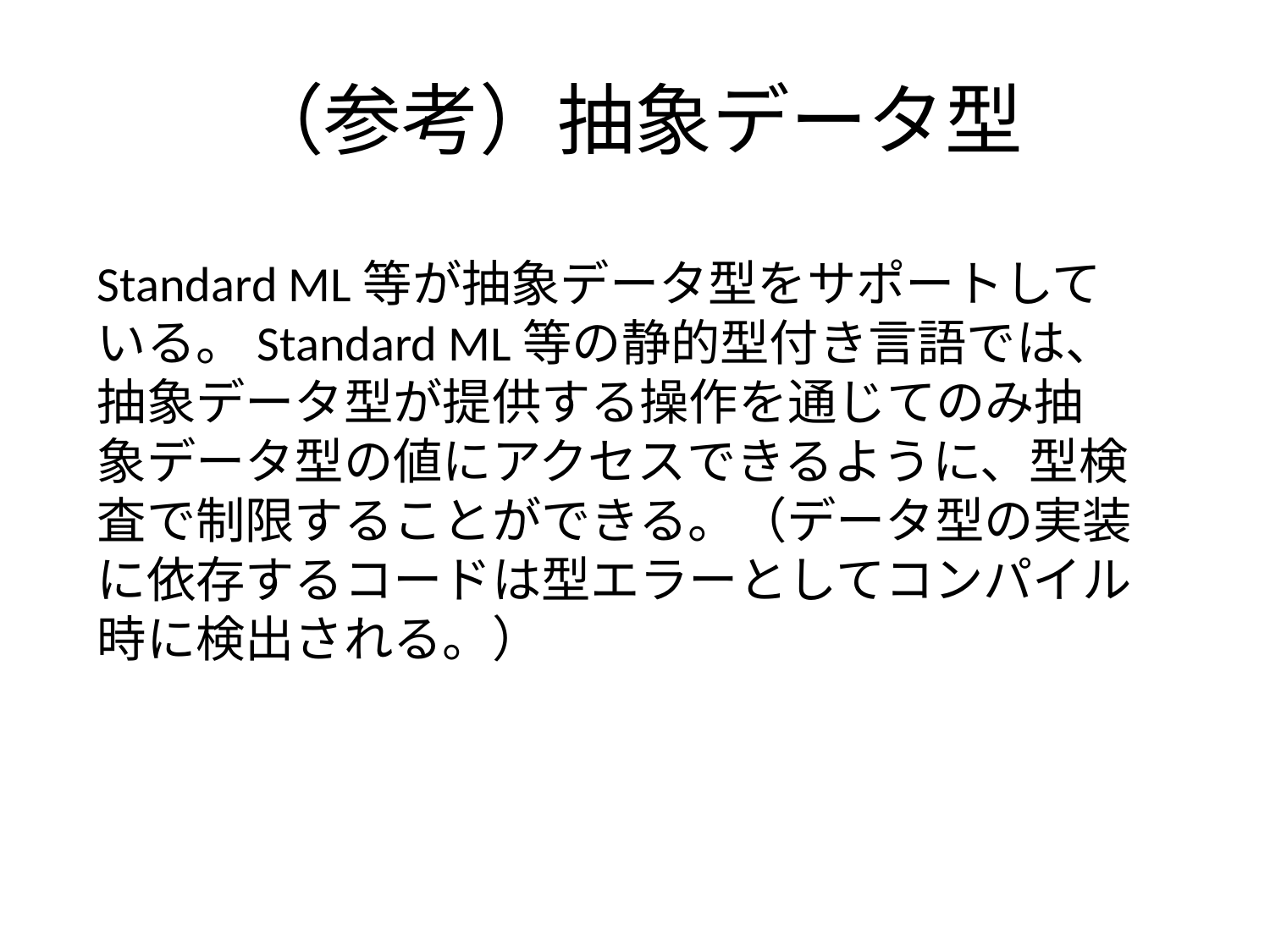

# （参考）抽象データ型
Standard ML等が抽象データ型をサポートしている。Standard ML等の静的型付き言語では、抽象データ型が提供する操作を通じてのみ抽象データ型の値にアクセスできるように、型検査で制限することができる。（データ型の実装に依存するコードは型エラーとしてコンパイル時に検出される。）